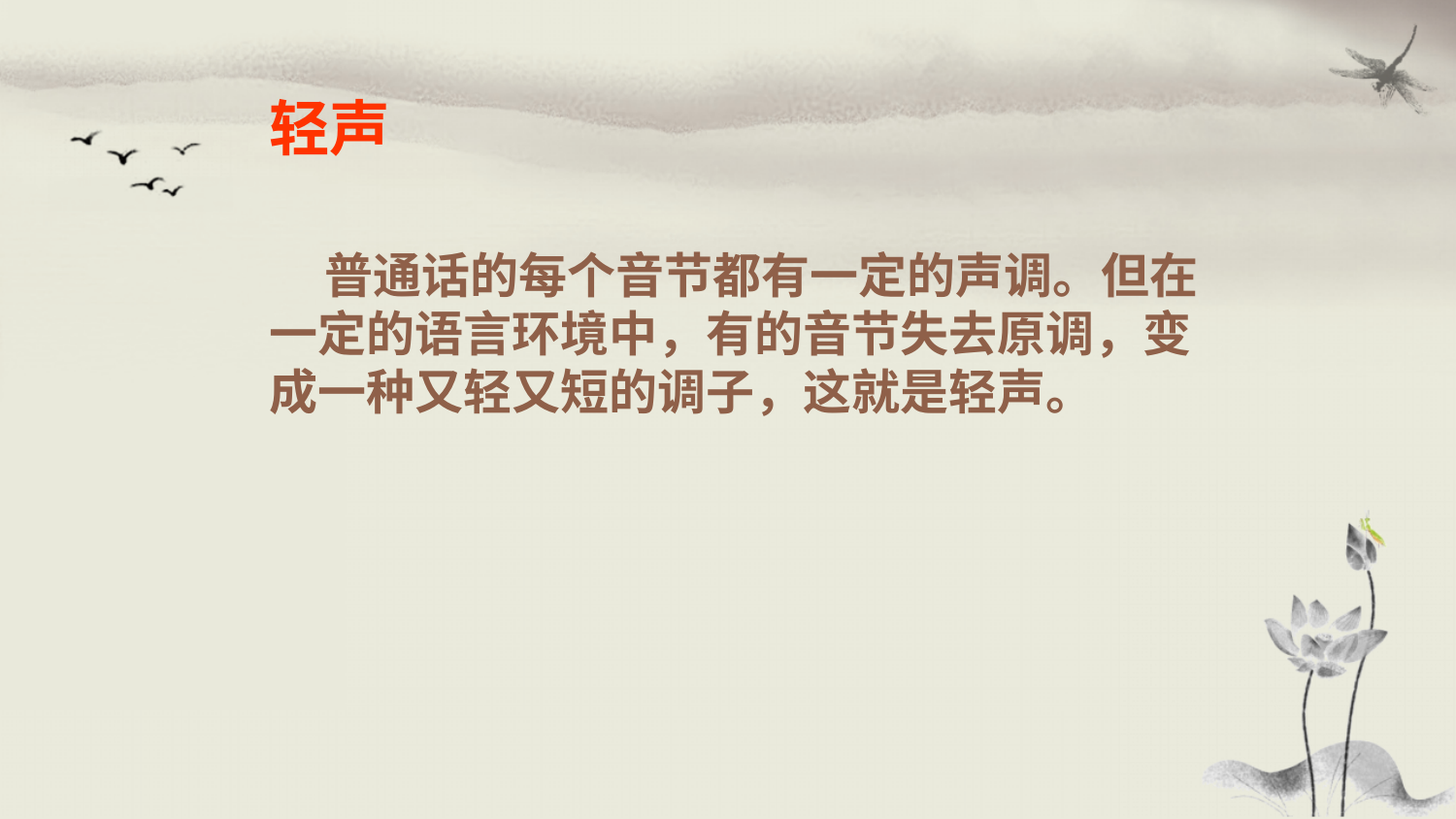

轻声
    普通话的每个音节都有一定的声调。但在一定的语言环境中，有的音节失去原调，变成一种又轻又短的调子，这就是轻声。